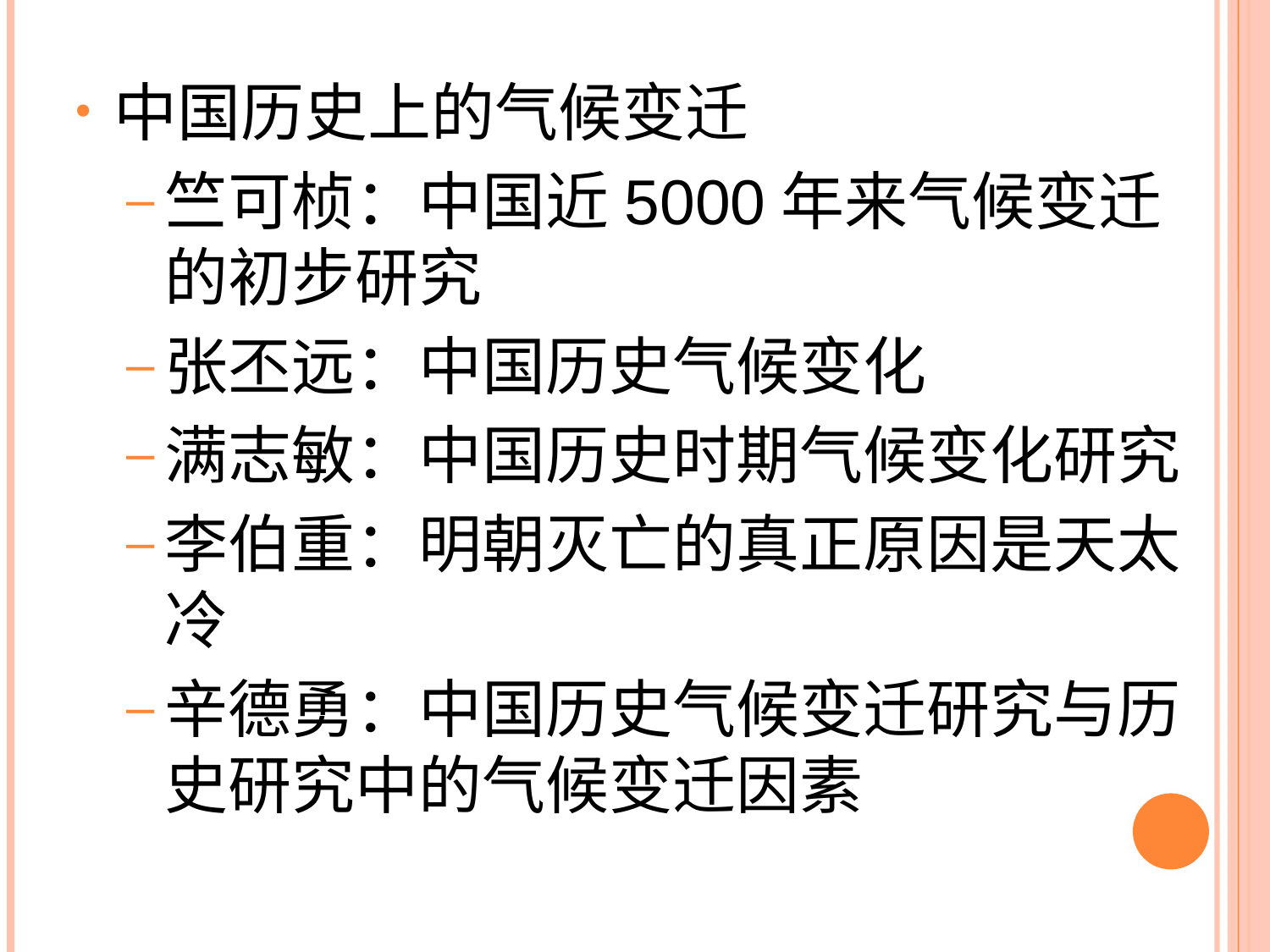

中国历史上的气候变迁
竺可桢：中国近5000年来气候变迁的初步研究
张丕远：中国历史气候变化
满志敏：中国历史时期气候变化研究
李伯重：明朝灭亡的真正原因是天太冷
辛德勇：中国历史气候变迁研究与历史研究中的气候变迁因素